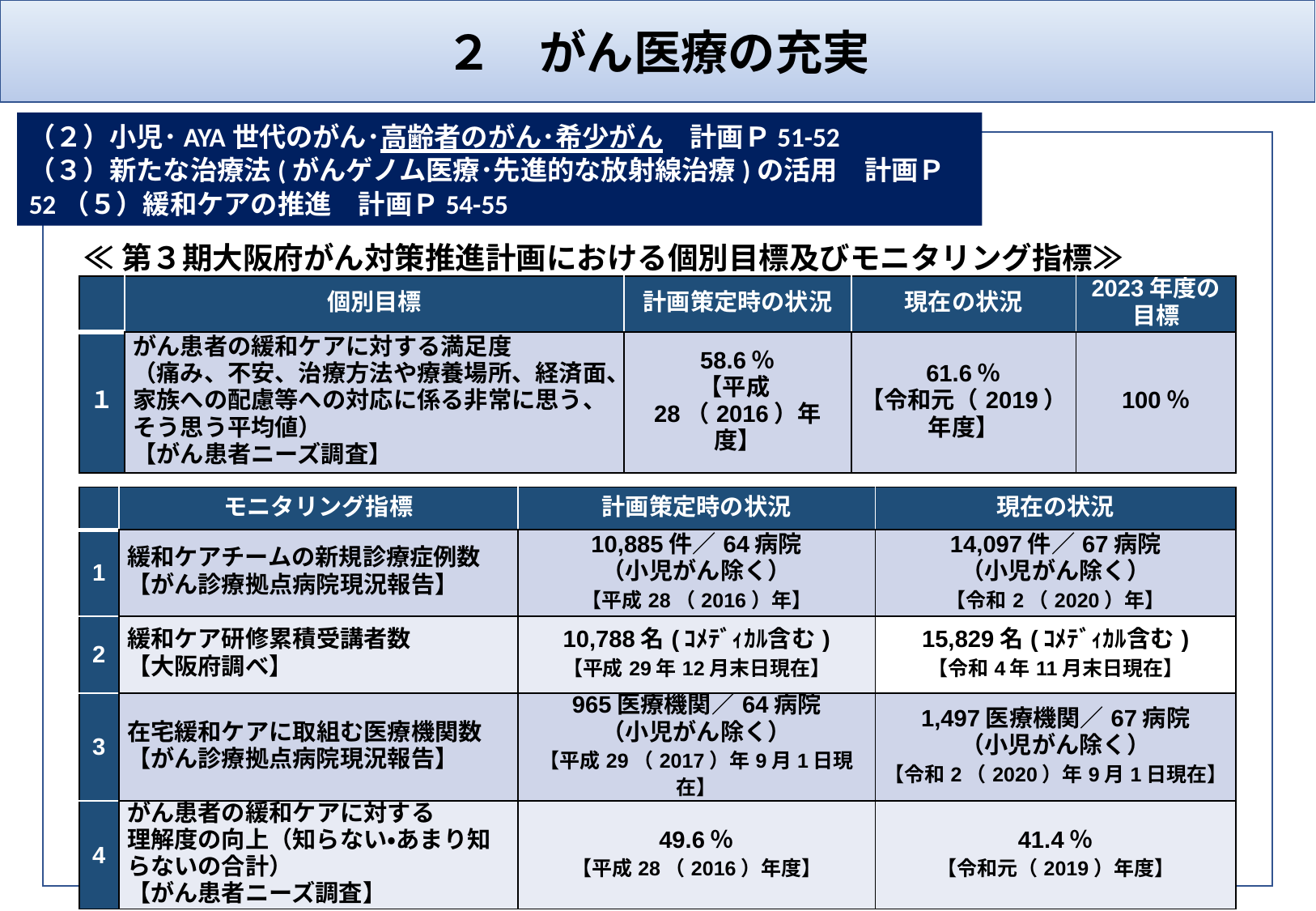

２　がん医療の充実
（２）小児･AYA世代のがん･高齢者のがん･希少がん　計画Ｐ51-52
（３）新たな治療法(がんゲノム医療･先進的な放射線治療)の活用　計画Ｐ52（５）緩和ケアの推進　計画Ｐ54-55

≪第３期大阪府がん対策推進計画における個別目標及びモニタリング指標≫
|  | 個別目標 | 計画策定時の状況 | 現在の状況 | 2023年度の目標 |
| --- | --- | --- | --- | --- |
| １ | がん患者の緩和ケアに対する満足度 （痛み、不安、治療方法や療養場所、経済面、家族への配慮等への対応に係る非常に思う、そう思う平均値） 【がん患者ニーズ調査】 | 58.6％ 【平成28（2016）年度】 | 61.6％ 【令和元（2019）年度】 | 100％ |
概ね予定どおり
|  | モニタリング指標 | 計画策定時の状況 | 現在の状況 |
| --- | --- | --- | --- |
| 1 | 緩和ケアチームの新規診療症例数 【がん診療拠点病院現況報告】 | 10,885件／64病院 （小児がん除く） 【平成28（2016）年】 | 14,097件／67病院 （小児がん除く） 【令和2（2020）年】 |
| 2 | 緩和ケア研修累積受講者数 【大阪府調べ】 | 10,788名(ｺﾒﾃﾞｨｶﾙ含む) 【平成29年12月末日現在】 | 15,829名(ｺﾒﾃﾞｨｶﾙ含む) 【令和4年11月末日現在】 |
| 3 | 在宅緩和ケアに取組む医療機関数 【がん診療拠点病院現況報告】 | 965医療機関／64病院 （小児がん除く） 【平成29（2017）年9月1日現在】 | 1,497医療機関／67病院 （小児がん除く） 【令和2（2020）年9月1日現在】 |
| 4 | がん患者の緩和ケアに対する 理解度の向上（知らない・あまり知らないの合計） 【がん患者ニーズ調査】 | 49.6％ 【平成28（2016）年度】 | 41.4％ 【令和元（2019）年度】 |